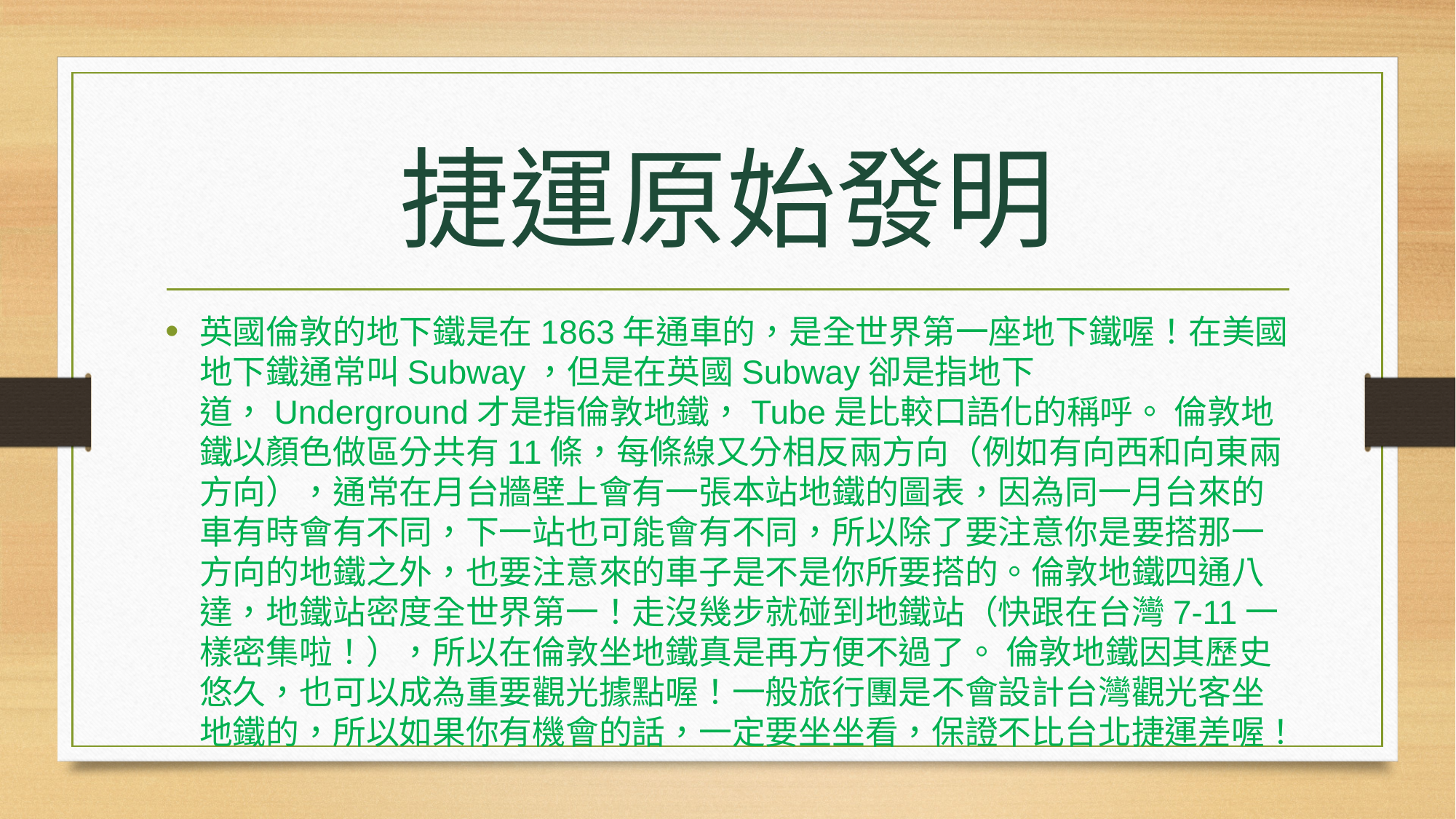

# 捷運原始發明
英國倫敦的地下鐵是在1863年通車的，是全世界第一座地下鐵喔！在美國地下鐵通常叫Subway，但是在英國Subway卻是指地下道，Underground才是指倫敦地鐵，Tube是比較口語化的稱呼。 倫敦地鐵以顏色做區分共有11條，每條線又分相反兩方向（例如有向西和向東兩方向），通常在月台牆壁上會有一張本站地鐵的圖表，因為同一月台來的車有時會有不同，下一站也可能會有不同，所以除了要注意你是要搭那一方向的地鐵之外，也要注意來的車子是不是你所要搭的。倫敦地鐵四通八達，地鐵站密度全世界第一！走沒幾步就碰到地鐵站（快跟在台灣7-11一樣密集啦！），所以在倫敦坐地鐵真是再方便不過了。 倫敦地鐵因其歷史悠久，也可以成為重要觀光據點喔！一般旅行團是不會設計台灣觀光客坐地鐵的，所以如果你有機會的話，一定要坐坐看，保證不比台北捷運差喔！